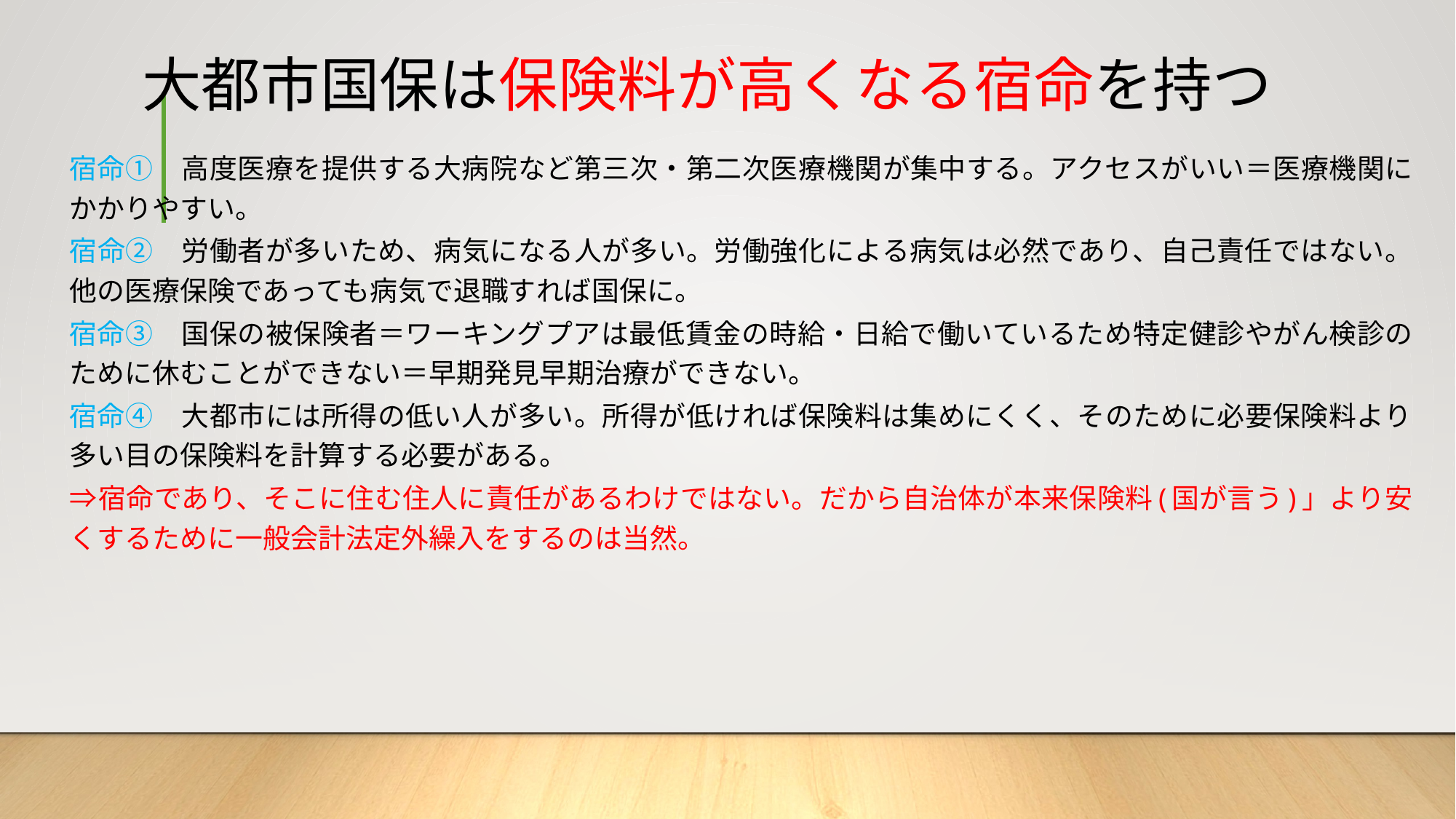

# 大都市国保は保険料が高くなる宿命を持つ

宿命①　高度医療を提供する大病院など第三次・第二次医療機関が集中する。アクセスがいい＝医療機関にかかりやすい。
宿命②　労働者が多いため、病気になる人が多い。労働強化による病気は必然であり、自己責任ではない。他の医療保険であっても病気で退職すれば国保に。
宿命③　国保の被保険者＝ワーキングプアは最低賃金の時給・日給で働いているため特定健診やがん検診のために休むことができない＝早期発見早期治療ができない。
宿命④　大都市には所得の低い人が多い。所得が低ければ保険料は集めにくく、そのために必要保険料より多い目の保険料を計算する必要がある。
⇒宿命であり、そこに住む住人に責任があるわけではない。だから自治体が本来保険料(国が言う)」より安くするために一般会計法定外繰入をするのは当然。